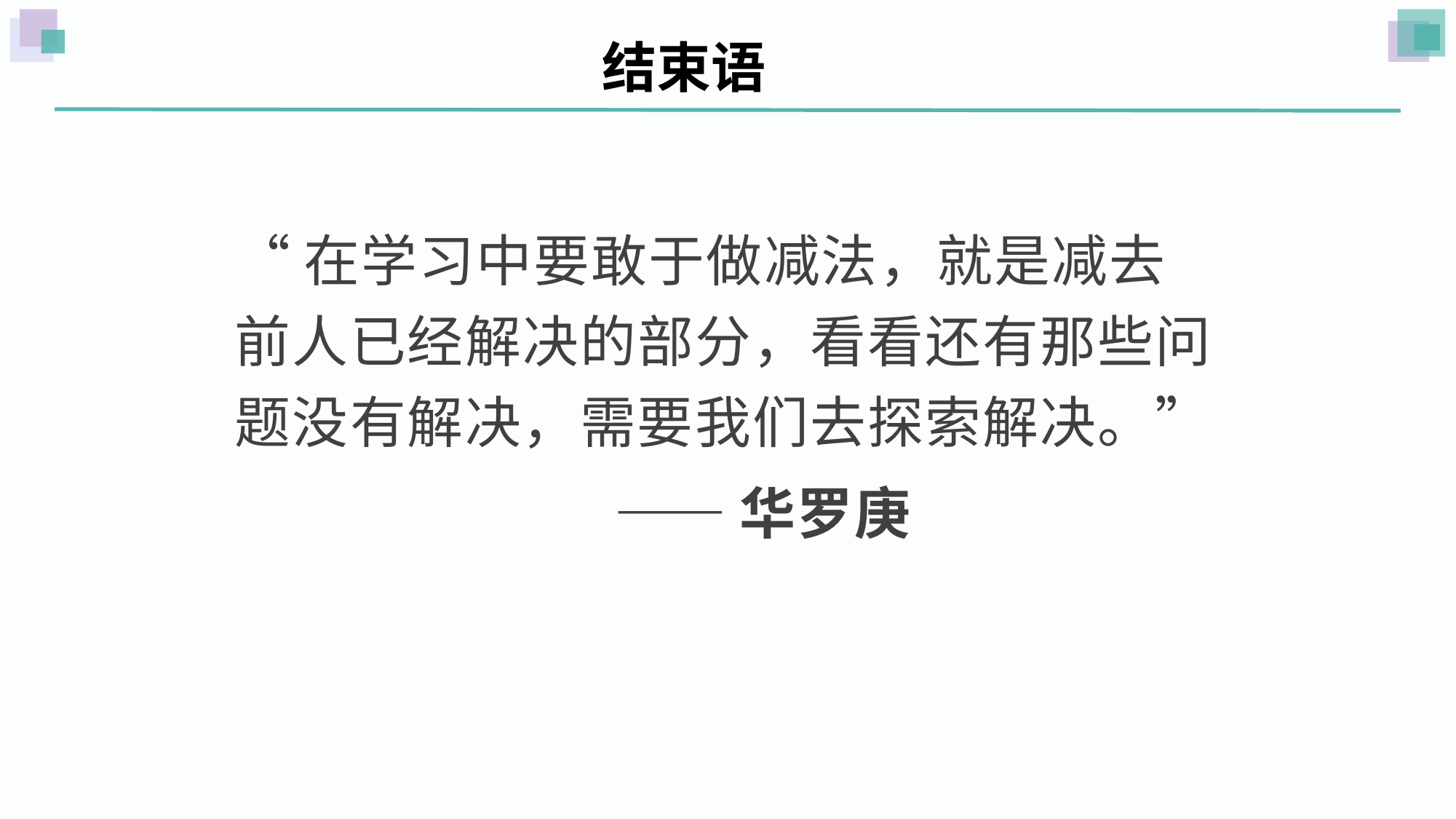

结束语
“在学习中要敢于做减法，就是减去前人已经解决的部分，看看还有那些问题没有解决，需要我们去探索解决。”
                           ——华罗庚